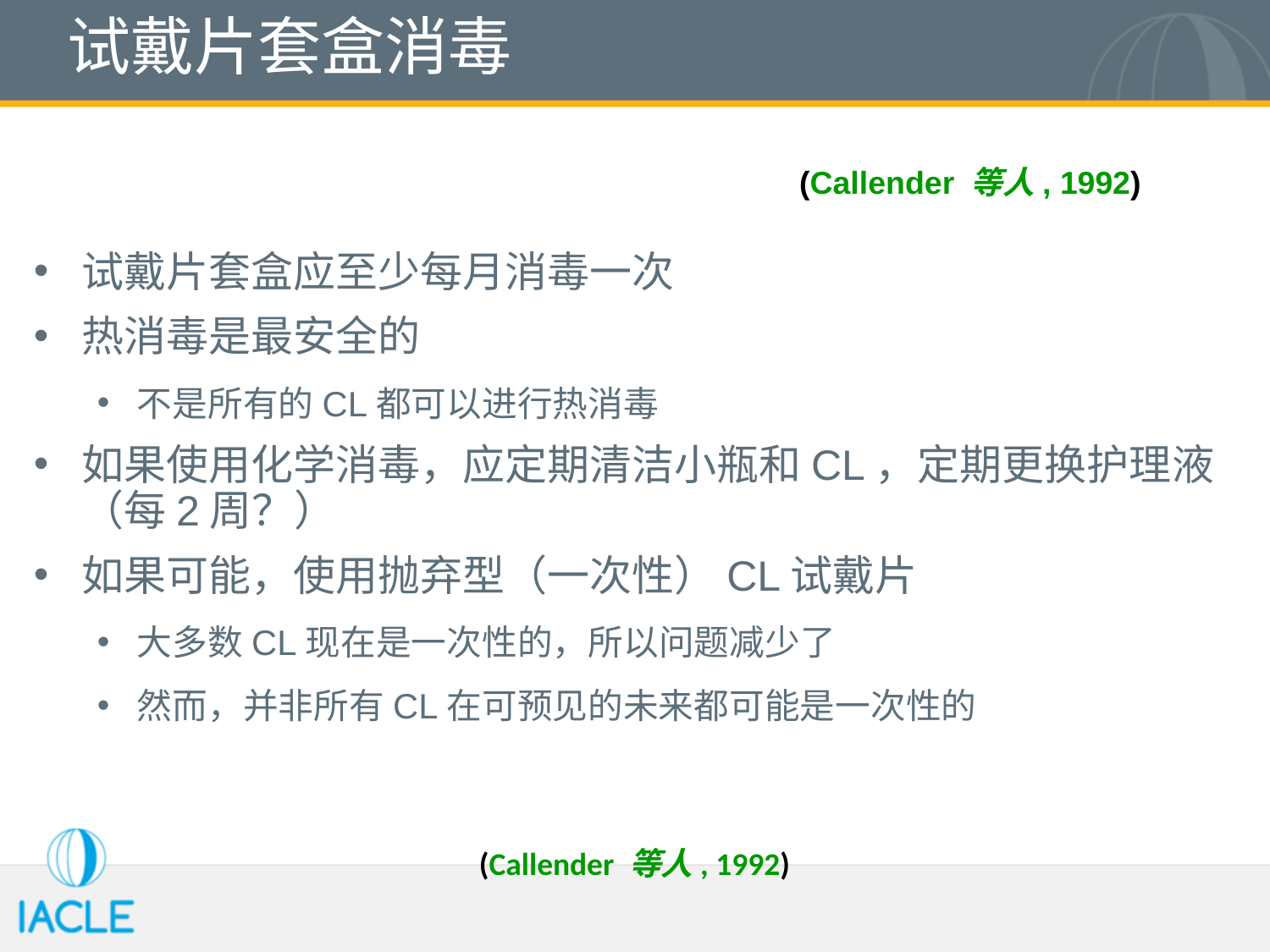

# 试戴片套盒消毒
(Callender 等人, 1992)
试戴片套盒应至少每月消毒一次
热消毒是最安全的
不是所有的CL都可以进行热消毒
如果使用化学消毒，应定期清洁小瓶和CL，定期更换护理液（每2周？）
如果可能，使用抛弃型（一次性）CL试戴片
大多数CL现在是一次性的，所以问题减少了
然而，并非所有CL在可预见的未来都可能是一次性的
(Callender 等人, 1992)